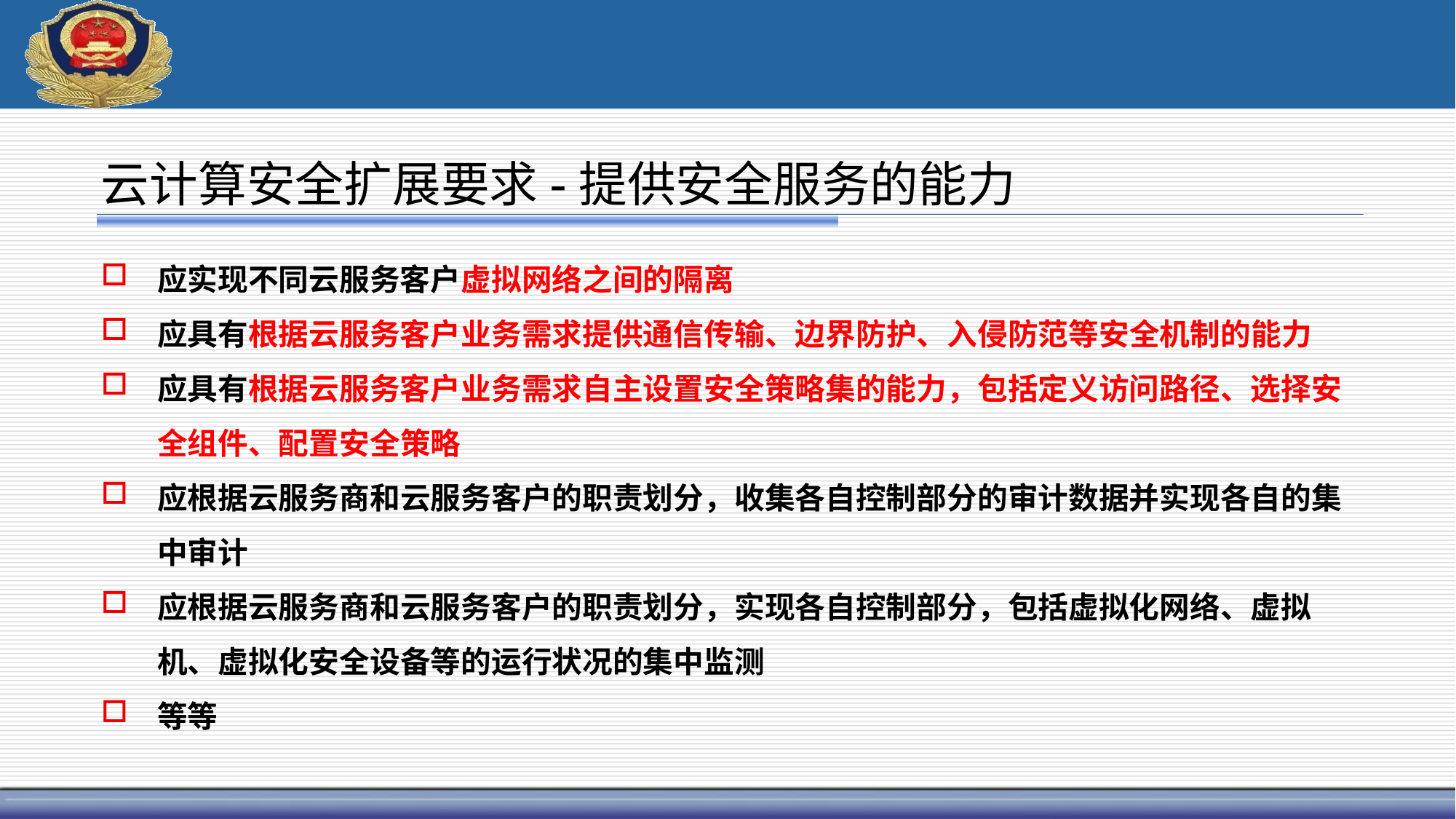

# 云计算安全扩展要求-提供安全服务的能力
应实现不同云服务客户虚拟网络之间的隔离
应具有根据云服务客户业务需求提供通信传输、边界防护、入侵防范等安全机制的能力
应具有根据云服务客户业务需求自主设置安全策略集的能力，包括定义访问路径、选择安全组件、配置安全策略
应根据云服务商和云服务客户的职责划分，收集各自控制部分的审计数据并实现各自的集中审计
应根据云服务商和云服务客户的职责划分，实现各自控制部分，包括虚拟化网络、虚拟机、虚拟化安全设备等的运行状况的集中监测
等等